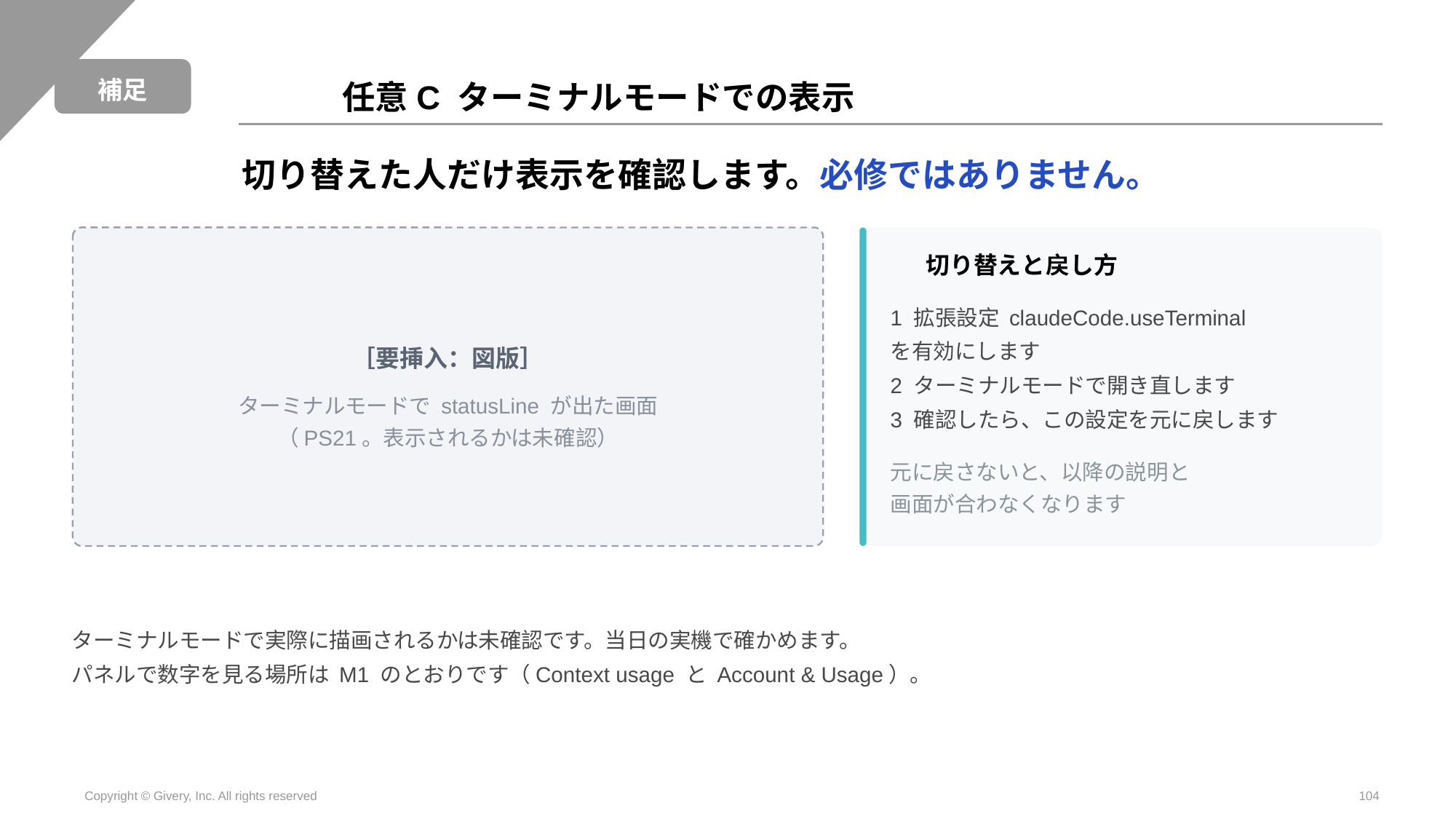

補足
任意C ターミナルモードでの表示

切り替えた人だけ表示を確認します。必修ではありません。

切り替えと戻し方
1 拡張設定 claudeCode.useTerminal
を有効にします
2 ターミナルモードで開き直します
3 確認したら、この設定を元に戻します
［要挿入：図版］
ターミナルモードで statusLine が出た画面
（PS21。表示されるかは未確認）
元に戻さないと、以降の説明と
画面が合わなくなります
ターミナルモードで実際に描画されるかは未確認です。当日の実機で確かめます。
パネルで数字を見る場所は M1 のとおりです（Context usage と Account & Usage）。
Copyright © Givery, Inc. All rights reserved
104